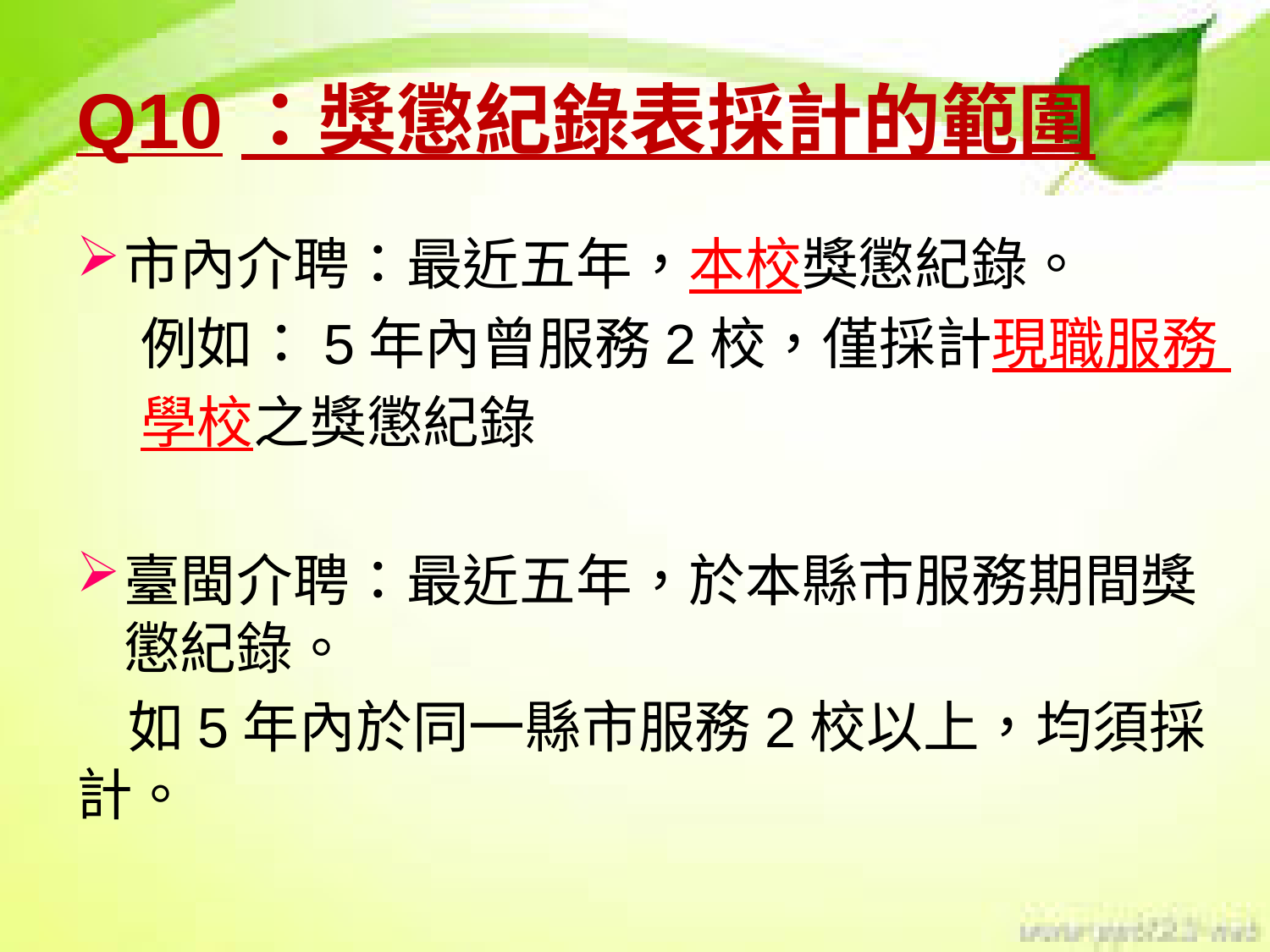

# Q10：獎懲紀錄表採計的範圍
市內介聘：最近五年，本校獎懲紀錄。
    例如：5年內曾服務2校，僅採計現職服務
    學校之獎懲紀錄

臺閩介聘：最近五年，於本縣市服務期間獎懲紀錄。
   如5年內於同一縣市服務2校以上，均須採計。